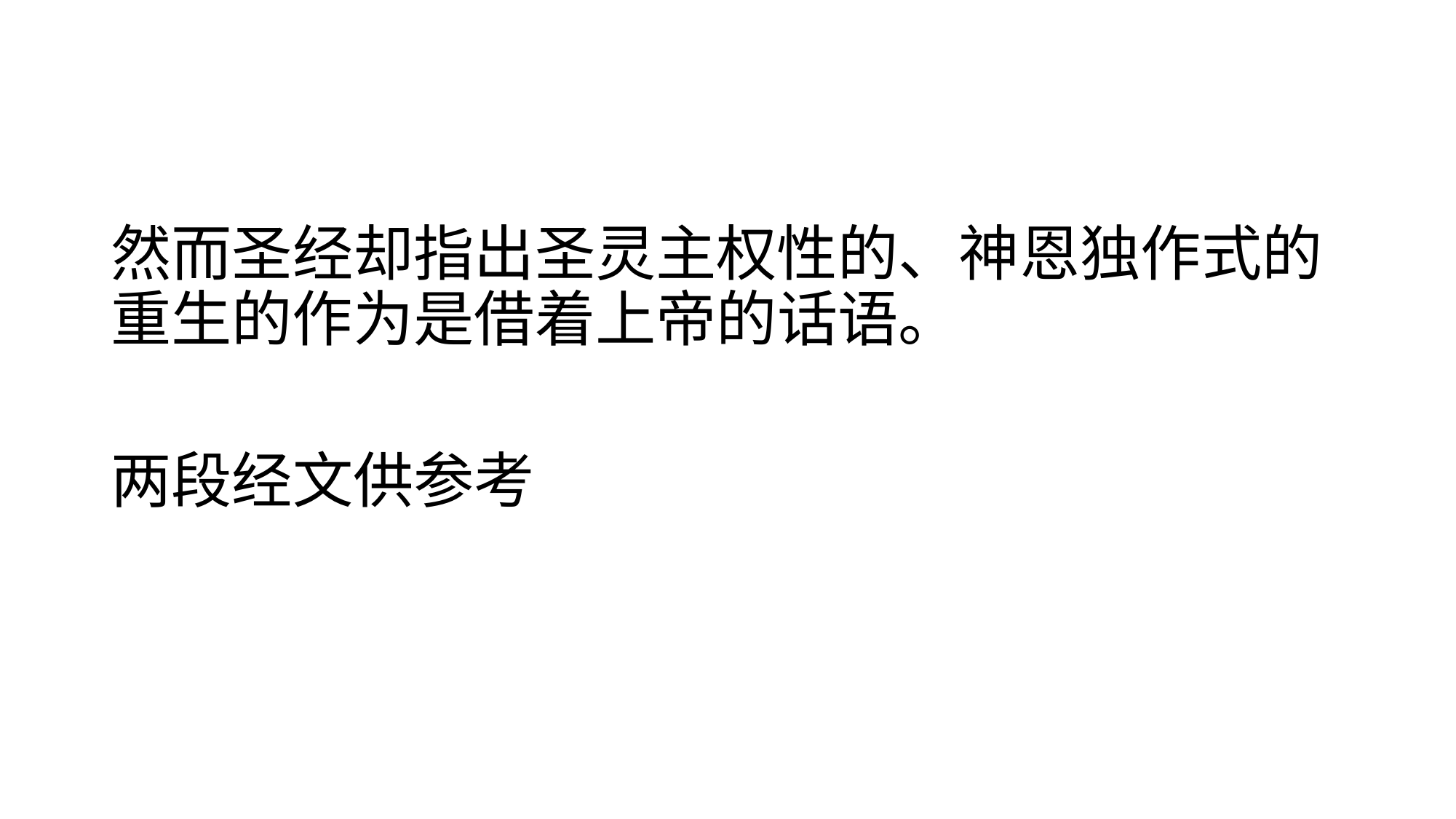

#
然而圣经却指出圣灵主权性的、神恩独作式的重生的作为是借着上帝的话语。

两段经文供参考